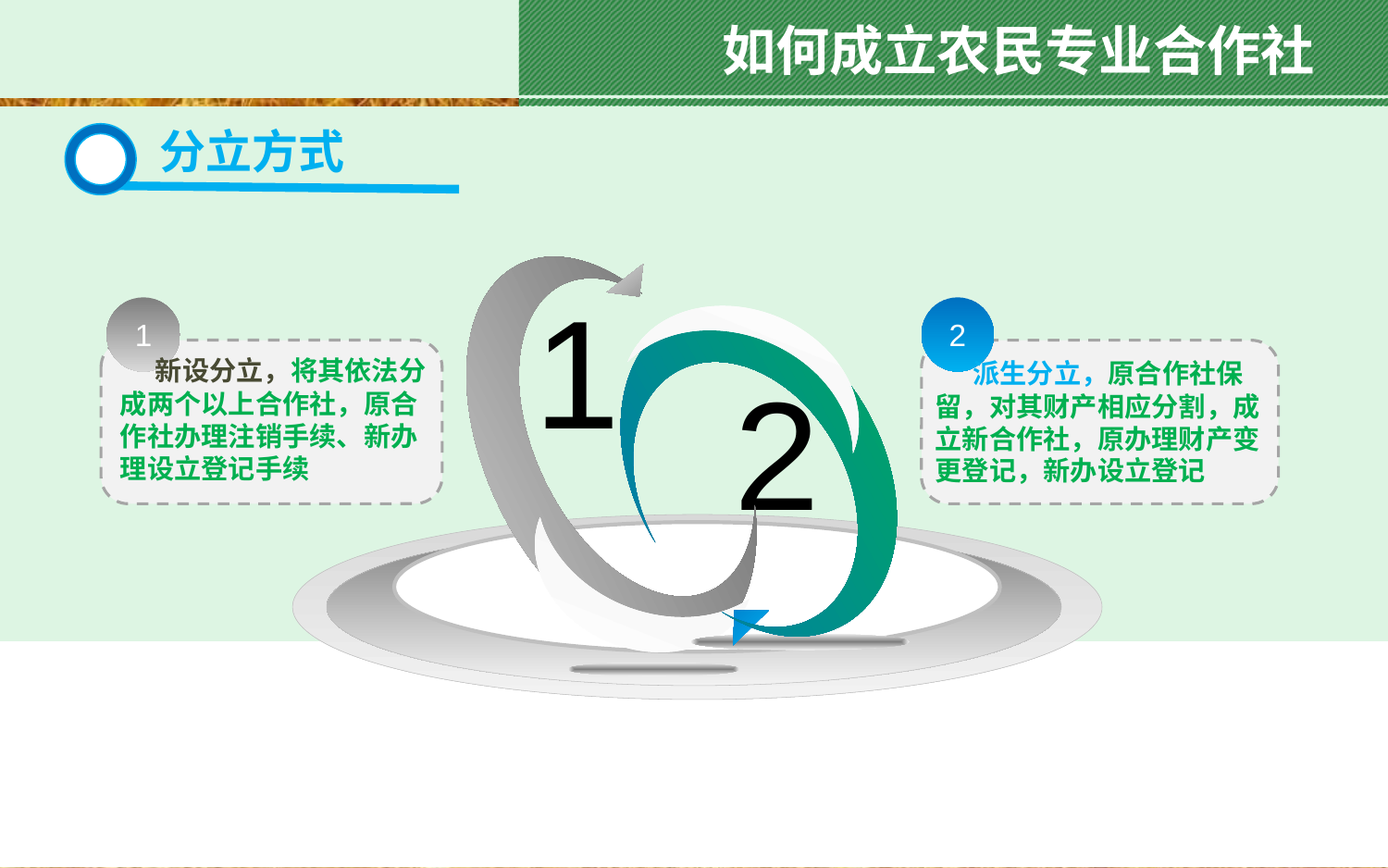

如何成立农民专业合作社
分立方式

1
1
2

    新设分立，将其依法分成两个以上合作社，原合作社办理注销手续、新办理设立登记手续
2
     派生分立，原合作社保留，对其财产相应分割，成立新合作社，原办理财产变更登记，新办设立登记